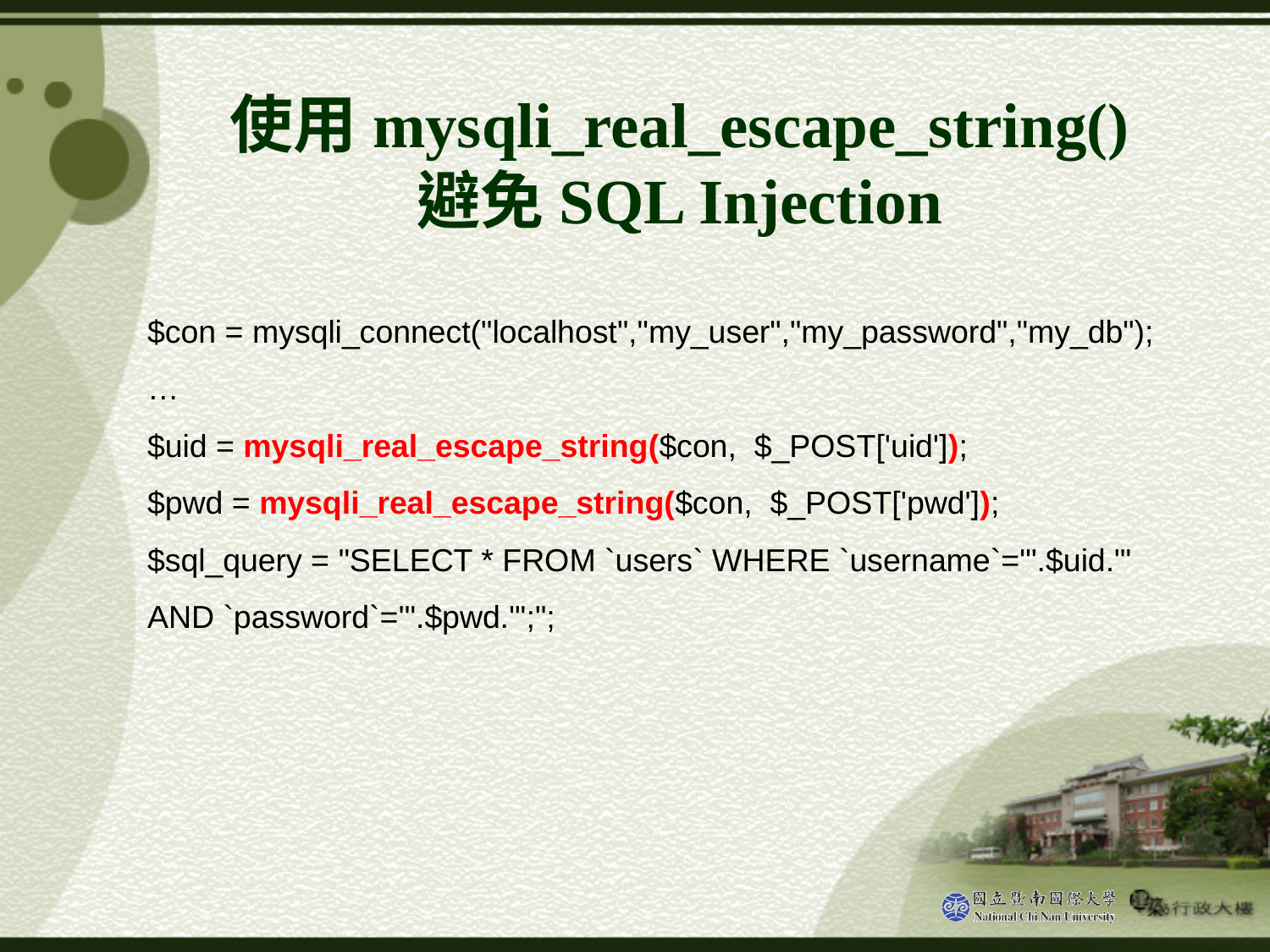

# 使用mysqli_real_escape_string() 避免SQL Injection
$con = mysqli_connect("localhost","my_user","my_password","my_db");
…
$uid = mysqli_real_escape_string($con,  $_POST['uid']);
$pwd = mysqli_real_escape_string($con,  $_POST['pwd']);
$sql_query = "SELECT * FROM `users` WHERE `username`='".$uid."' AND `password`='".$pwd."';";